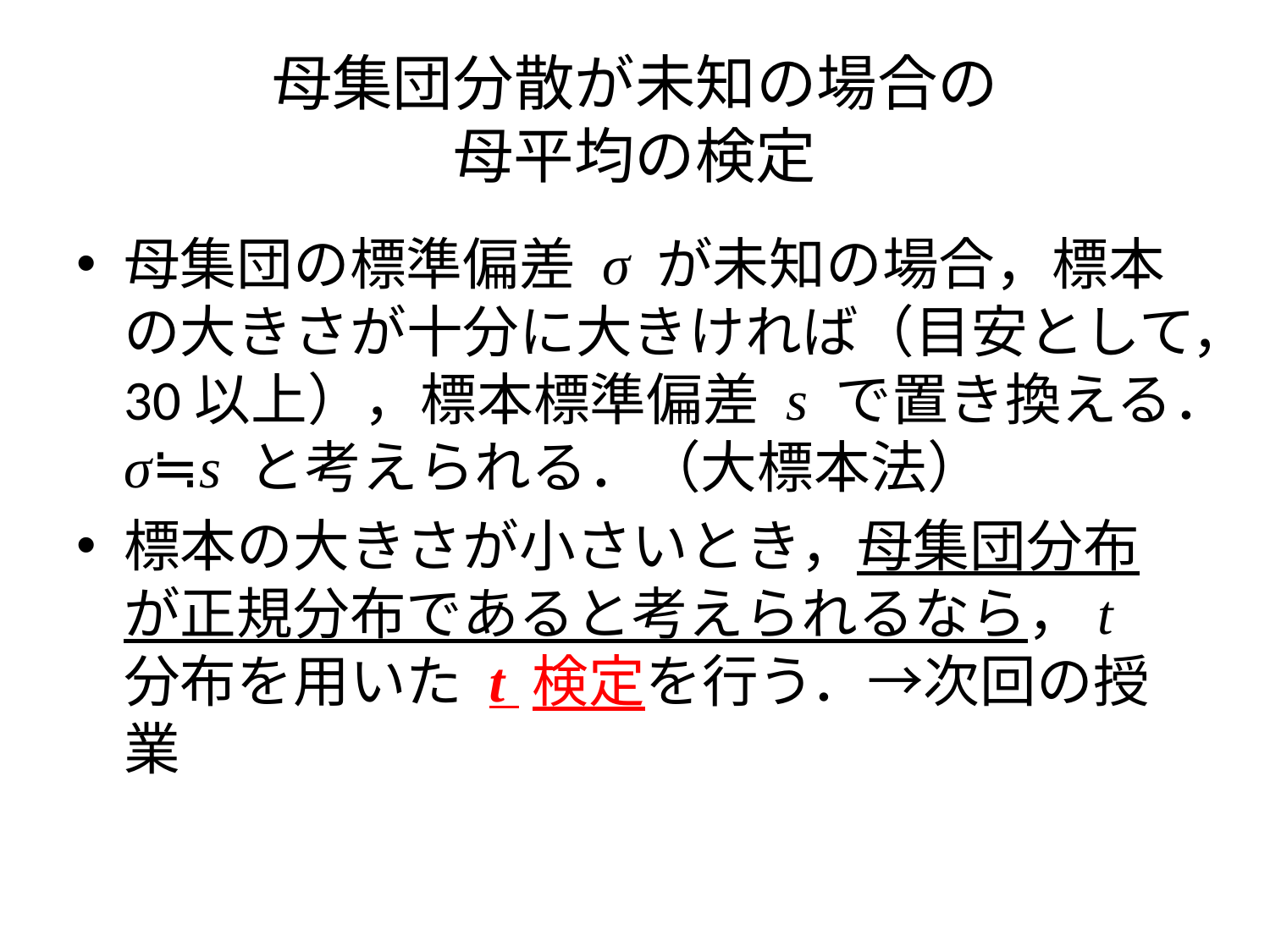

# 母集団分散が未知の場合の 母平均の検定
母集団の標準偏差 σ が未知の場合，標本の大きさが十分に大きければ（目安として，30以上），標本標準偏差 s で置き換える．σ≒s と考えられる．（大標本法）
標本の大きさが小さいとき，母集団分布が正規分布であると考えられるなら，t 分布を用いた t 検定を行う．→次回の授業